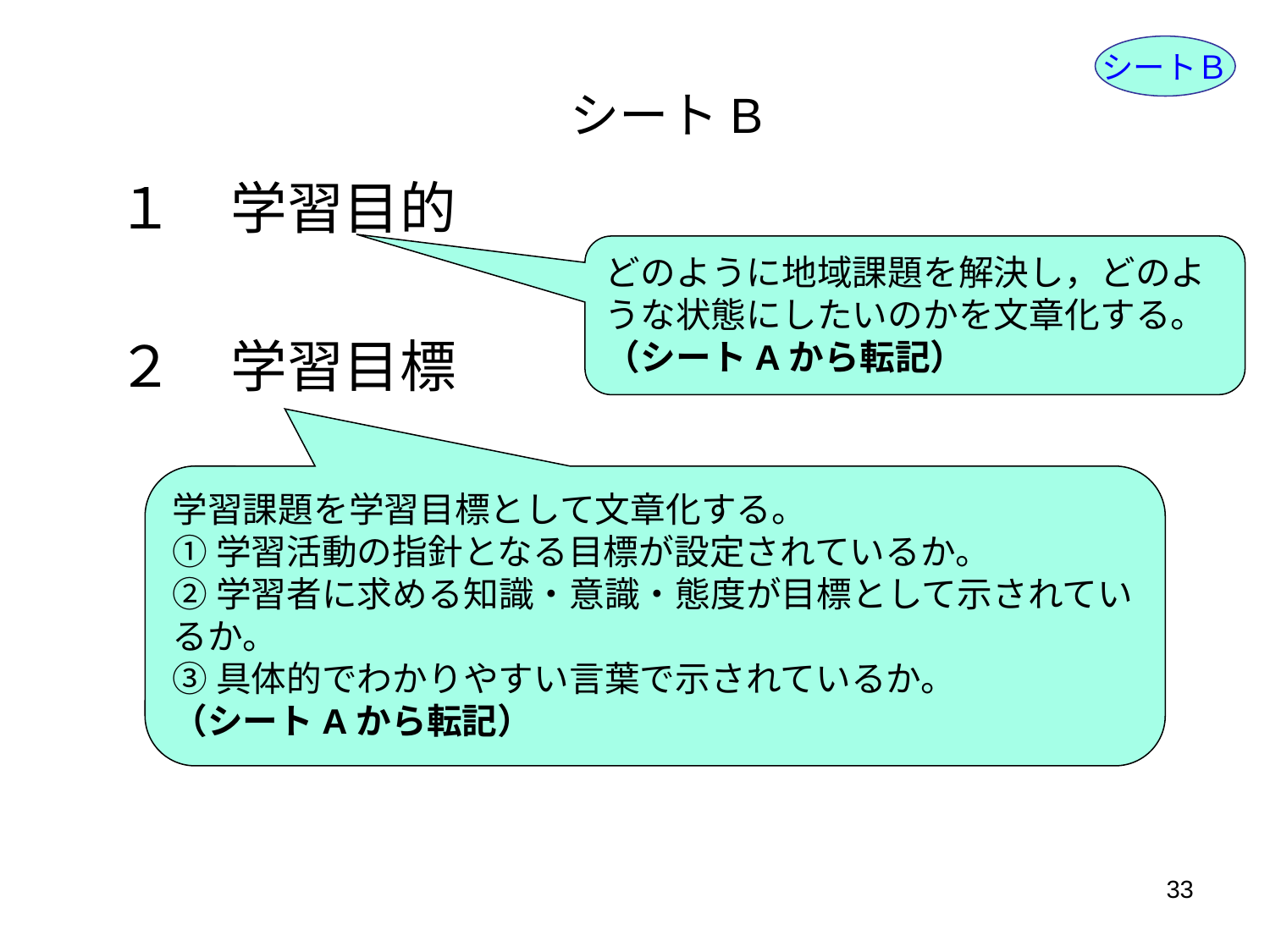

シートＢ
# シートB
１　学習目的

２　学習目標

どのように地域課題を解決し，どのような状態にしたいのかを文章化する。
（シートAから転記）
学習課題を学習目標として文章化する。
①学習活動の指針となる目標が設定されているか。
②学習者に求める知識・意識・態度が目標として示されているか。
③具体的でわかりやすい言葉で示されているか。
（シートAから転記）
33